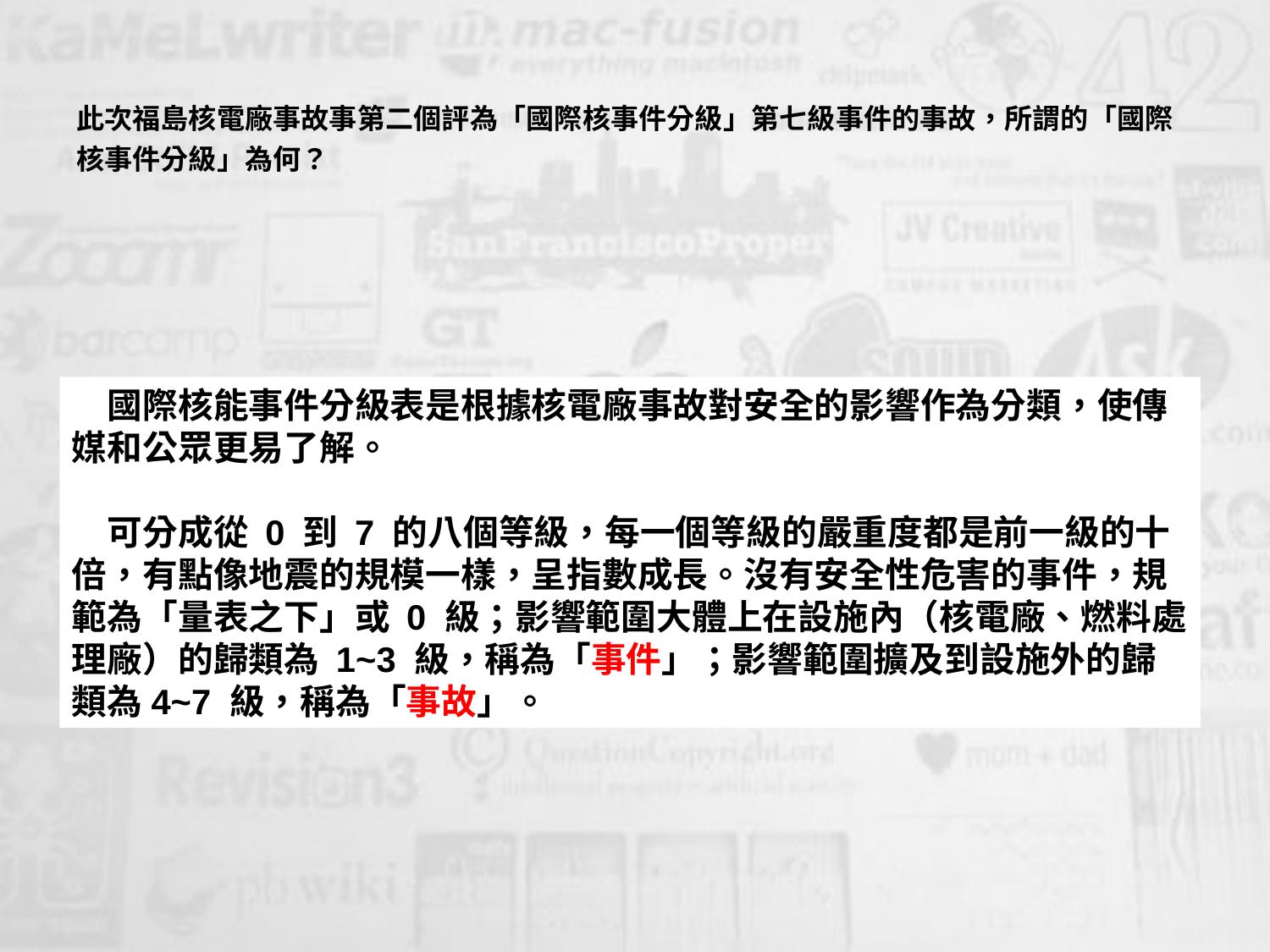

# 此次福島核電廠事故事第二個評為「國際核事件分級」第七級事件的事故，所謂的「國際核事件分級」為何？
　國際核能事件分級表是根據核電廠事故對安全的影響作為分類，使傳媒和公眾更易了解。

　可分成從 0 到 7 的八個等級，每一個等級的嚴重度都是前一級的十倍，有點像地震的規模一樣，呈指數成長。沒有安全性危害的事件，規範為「量表之下」或 0 級；影響範圍大體上在設施內（核電廠、燃料處理廠）的歸類為 1~3 級，稱為「事件」；影響範圍擴及到設施外的歸類為4~7 級，稱為「事故」。